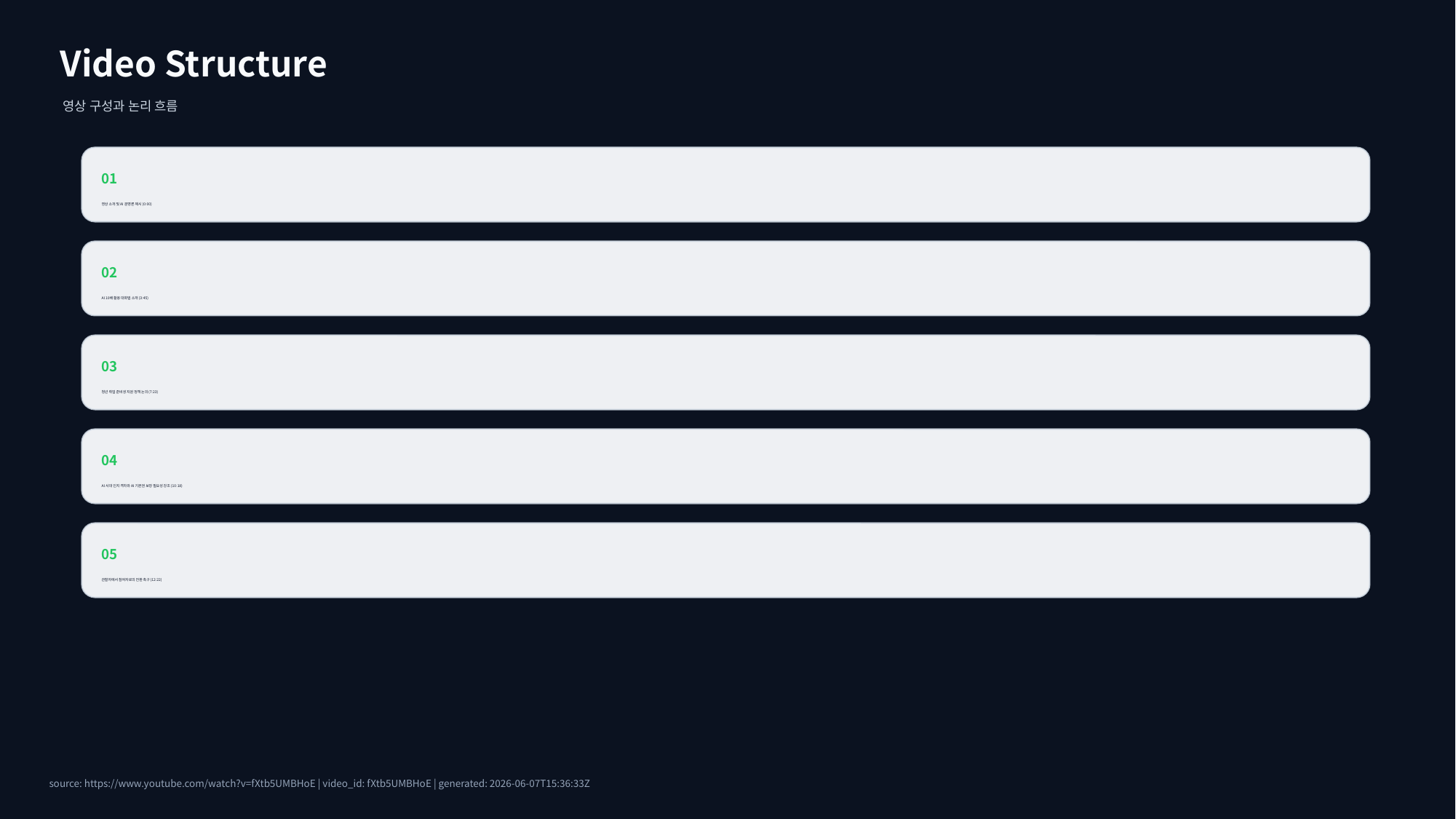

Video Structure
영상 구성과 논리 흐름

01
영상 소개 및 AI 문명론 제시 (0:00)

02
AI 10배 활용 대화법 소개 (3:45)

03
청년 취업 준비생 지원 정책 논의 (7:23)

04
AI 시대 인지 격차와 AI 기본권 보장 필요성 강조 (10:18)

05
관찰자에서 참여자로의 전환 촉구 (12:22)
source: https://www.youtube.com/watch?v=fXtb5UMBHoE | video_id: fXtb5UMBHoE | generated: 2026-06-07T15:36:33Z